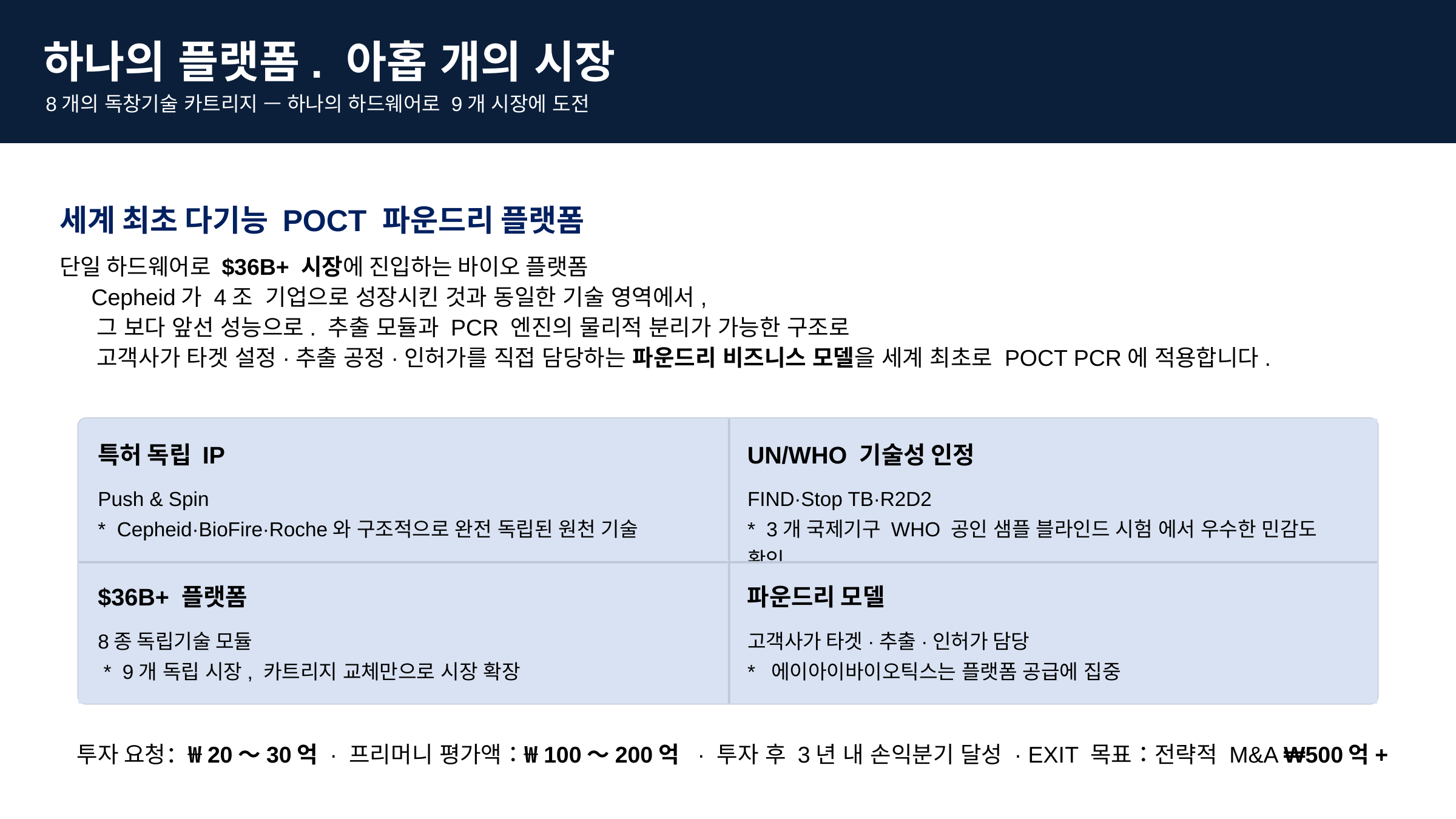

하나의 플랫폼. 아홉 개의 시장
8개의 독창기술 카트리지 — 하나의 하드웨어로 9개 시장에 도전
세계 최초 다기능 POCT 파운드리 플랫폼
단일 하드웨어로 $36B+ 시장에 진입하는 바이오 플랫폼
     Cepheid가 4조  기업으로 성장시킨 것과 동일한 기술 영역에서,
     그 보다 앞선 성능으로. 추출 모듈과 PCR 엔진의 물리적 분리가 가능한 구조로
     고객사가 타겟 설정·추출 공정·인허가를 직접 담당하는 파운드리 비즈니스 모델을 세계 최초로 POCT PCR에 적용합니다.

특허 독립 IP
UN/WHO 기술성 인정
Push & Spin
*  Cepheid·BioFire·Roche와 구조적으로 완전 독립된 원천 기술
FIND·Stop TB·R2D2
*  3개 국제기구 WHO 공인 샘플 블라인드 시험 에서 우수한 민감도 확인

$36B+ 플랫폼
파운드리 모델
8종 독립기술 모듈
 *  9개 독립 시장, 카트리지 교체만으로 시장 확장
고객사가 타겟·추출·인허가 담당
*  에이아이바이오틱스는 플랫폼 공급에 집중
투자 요청：₩20〜30억 · 프리머니 평가액：₩100〜200억  · 투자 후 3년 내 손익분기 달성 · EXIT 목표：전략적 M&A ₩500억+